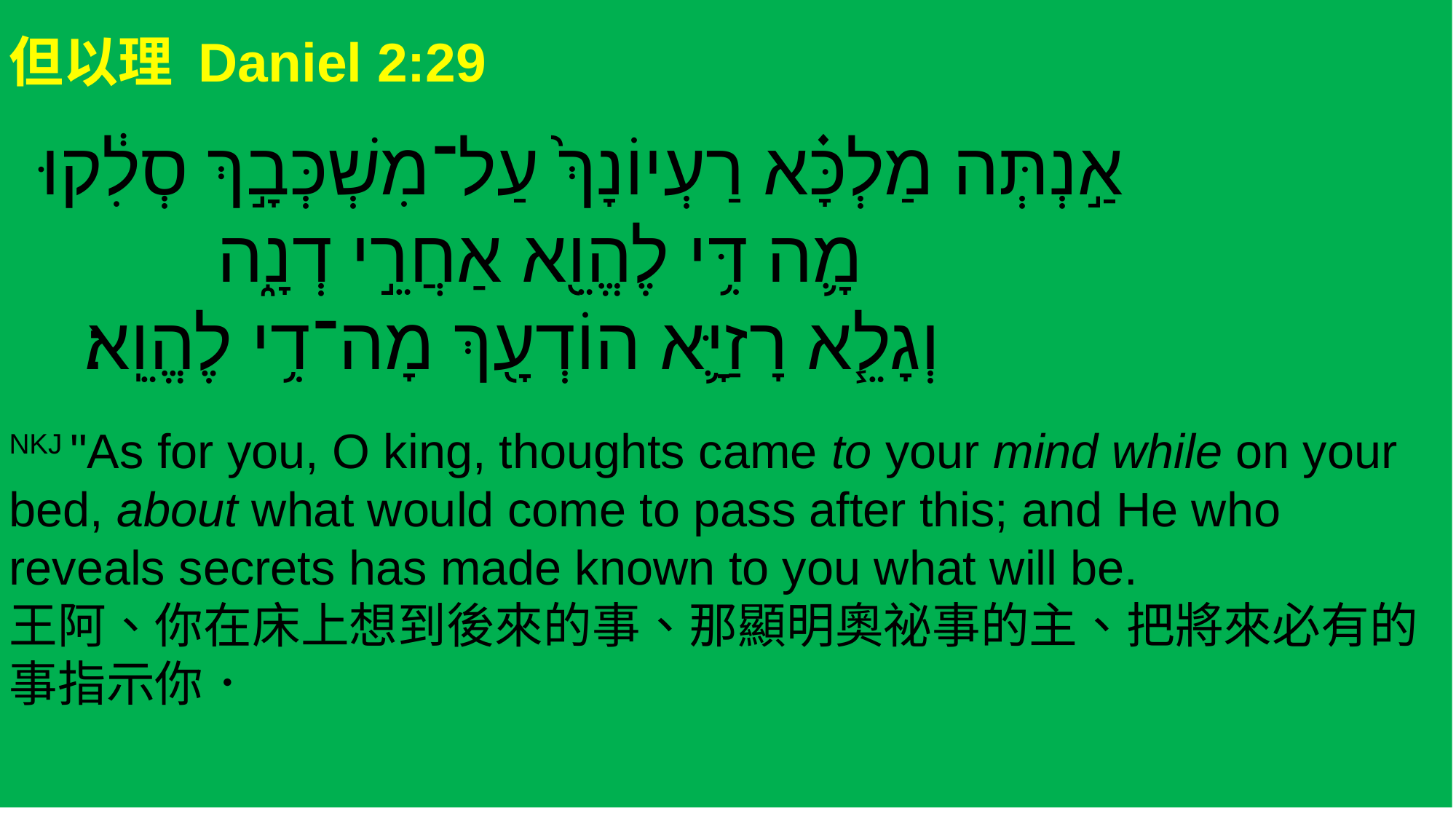

但以理 Daniel 2:29

  ‎אַ֣נְתְּה מַלְכָּ֗א רַעְיוֹנָךְ֙ עַל־מִשְׁכְּבָ֣ךְ סְלִ֔קוּ
           מָ֛ה דִּ֥י לֶהֱוֵ֖א אַחֲרֵ֣י דְנָ֑ה
    וְגָלֵ֧א רָזַיָּ֛א הוֹדְעָ֖ךְ מָה־דִ֥י לֶהֱוֵֽא׃

NKJ "As for you, O king, thoughts came to your mind while on your bed, about what would come to pass after this; and He who reveals secrets has made known to you what will be.
王阿、你在床上想到後來的事、那顯明奧祕事的主、把將來必有的事指示你．